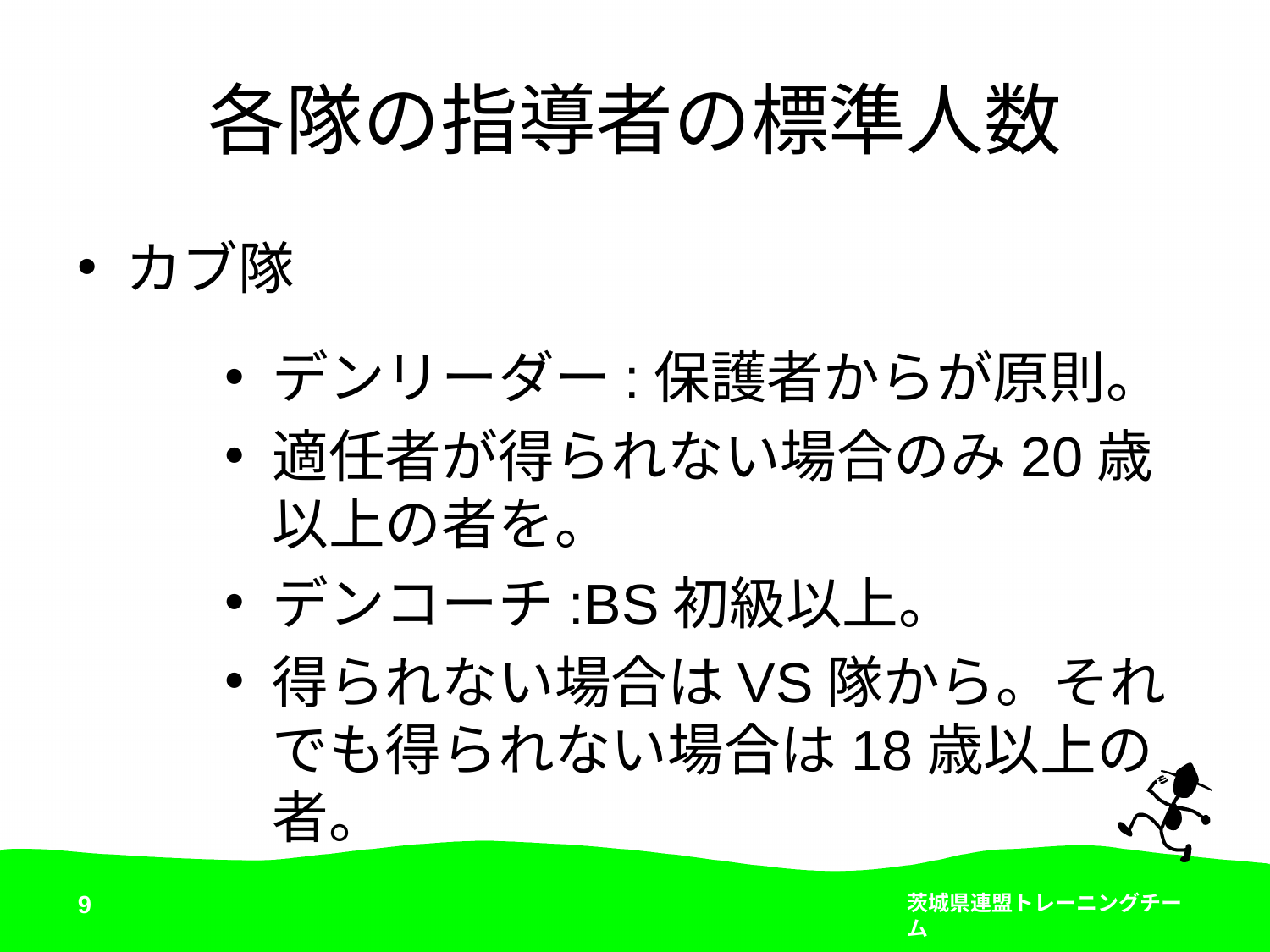

# 各隊の指導者の標準人数
カブ隊
デンリーダー:保護者からが原則。
適任者が得られない場合のみ20歳以上の者を。
デンコーチ:BS初級以上。
得られない場合はVS隊から。それでも得られない場合は18歳以上の者。

9
茨城県連盟トレーニングチーム